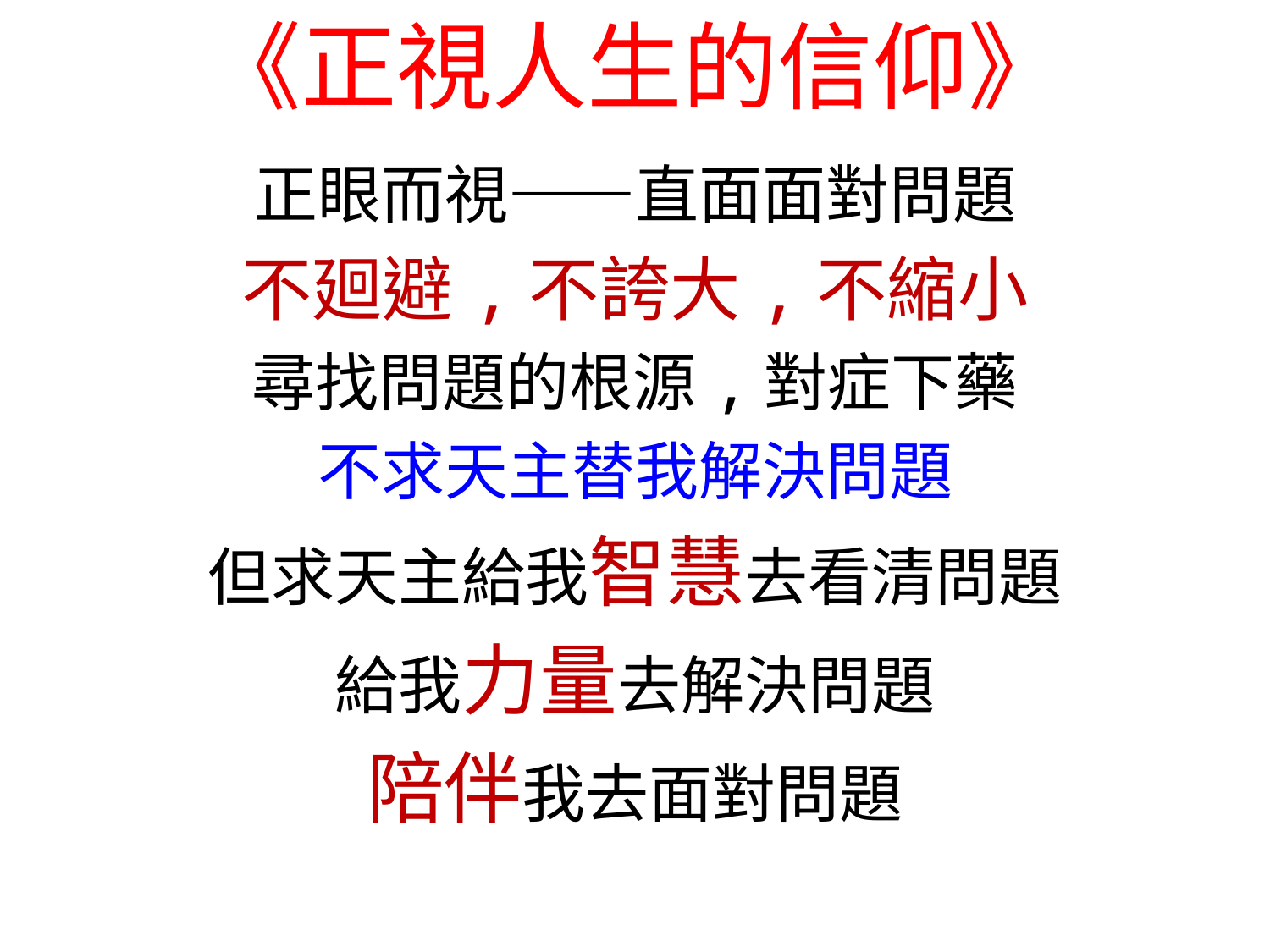

《正視人生的信仰》
正眼而視——直面面對問題
不廻避,不誇大,不縮小
尋找問題的根源,對症下藥
不求天主替我解決問題
但求天主給我智慧去看清問題
給我力量去解決問題
陪伴我去面對問題